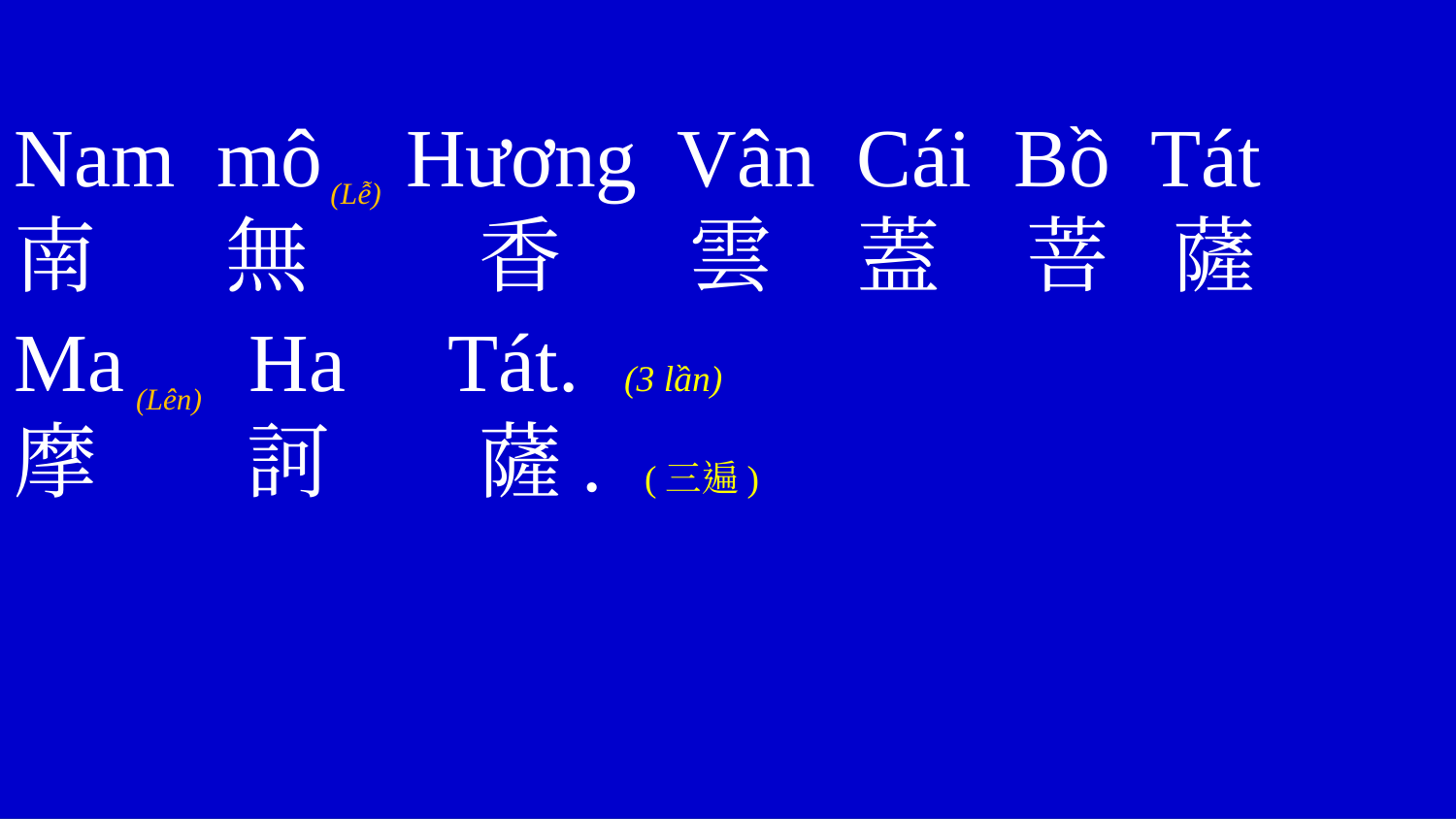

Nam  mô    Hương  Vân  Cái  Bồ  Tát
南      無        香      雲    蓋    菩   薩
Ma      Ha     Tát.  (3 lần)
摩       訶       薩.  (三遍)
(Lễ)
(Lên)